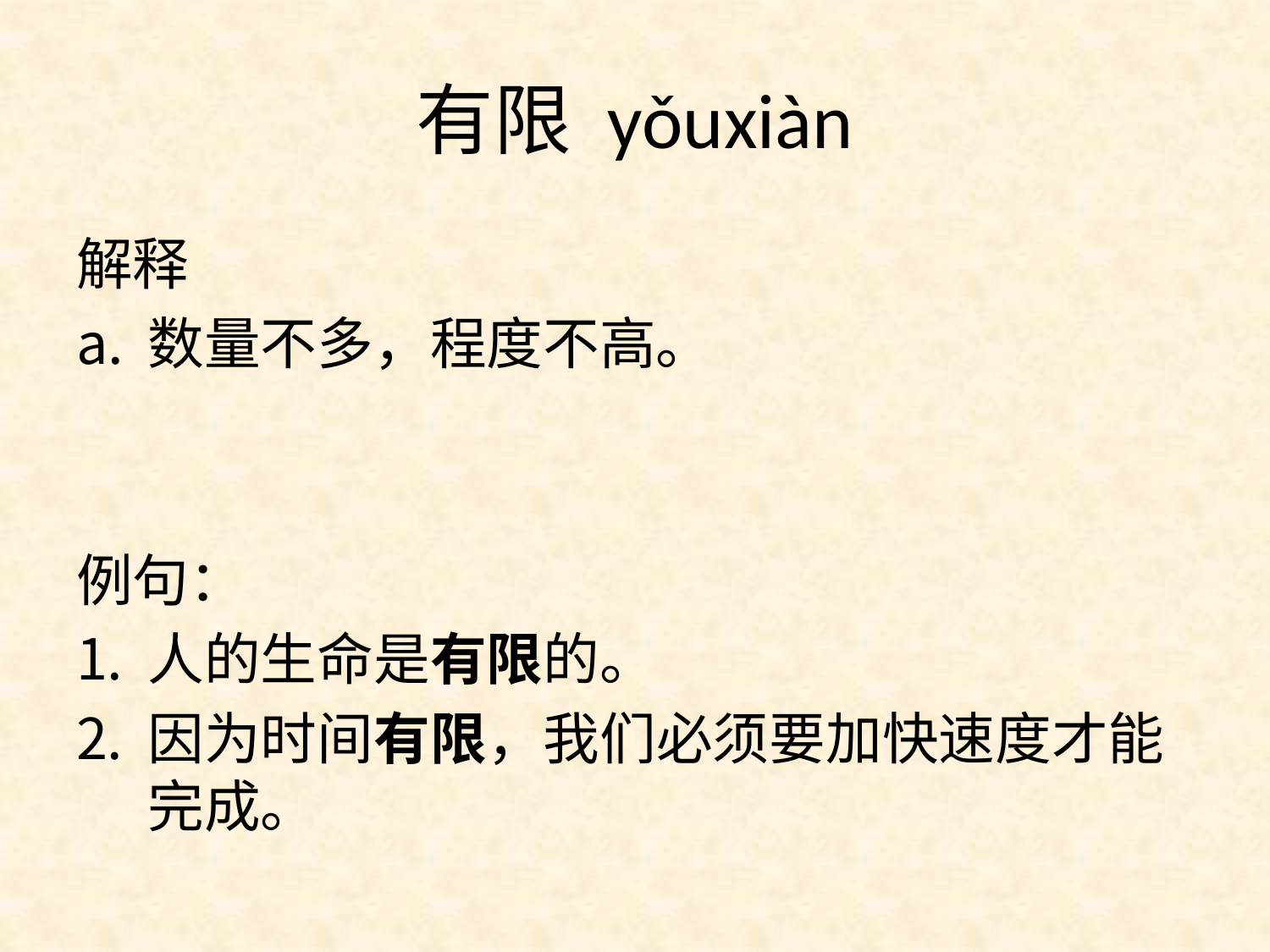

# 有限 yǒuxiàn
解释
数量不多，程度不高。

例句：
人的生命是有限的。
因为时间有限，我们必须要加快速度才能完成。